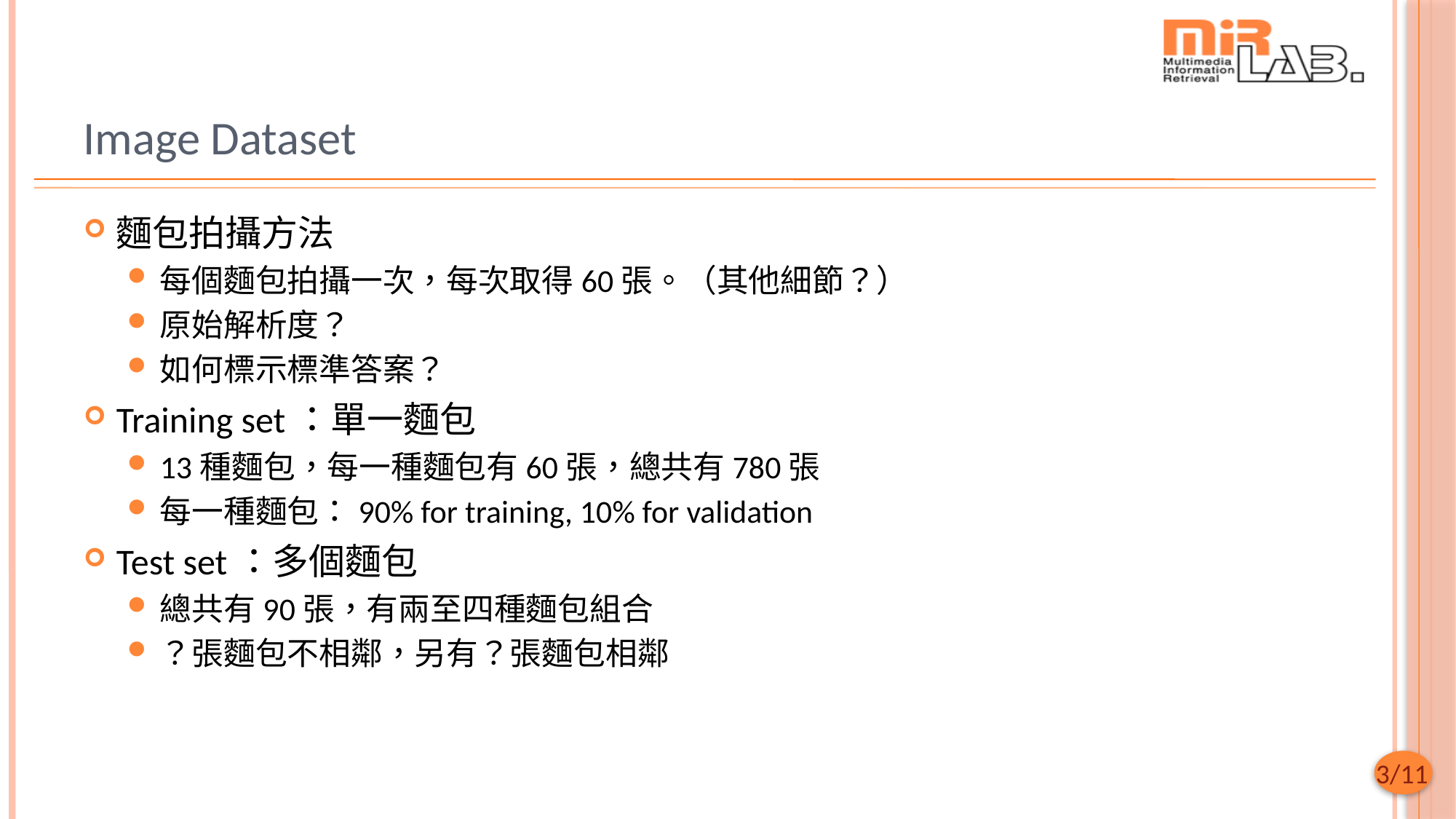

# Image Dataset
麵包拍攝方法
每個麵包拍攝一次，每次取得60張。（其他細節？）
原始解析度？
如何標示標準答案？
Training set：單一麵包
13種麵包，每一種麵包有60張，總共有780張
每一種麵包：90% for training, 10% for validation
Test set：多個麵包
總共有90張，有兩至四種麵包組合
？張麵包不相鄰，另有？張麵包相鄰